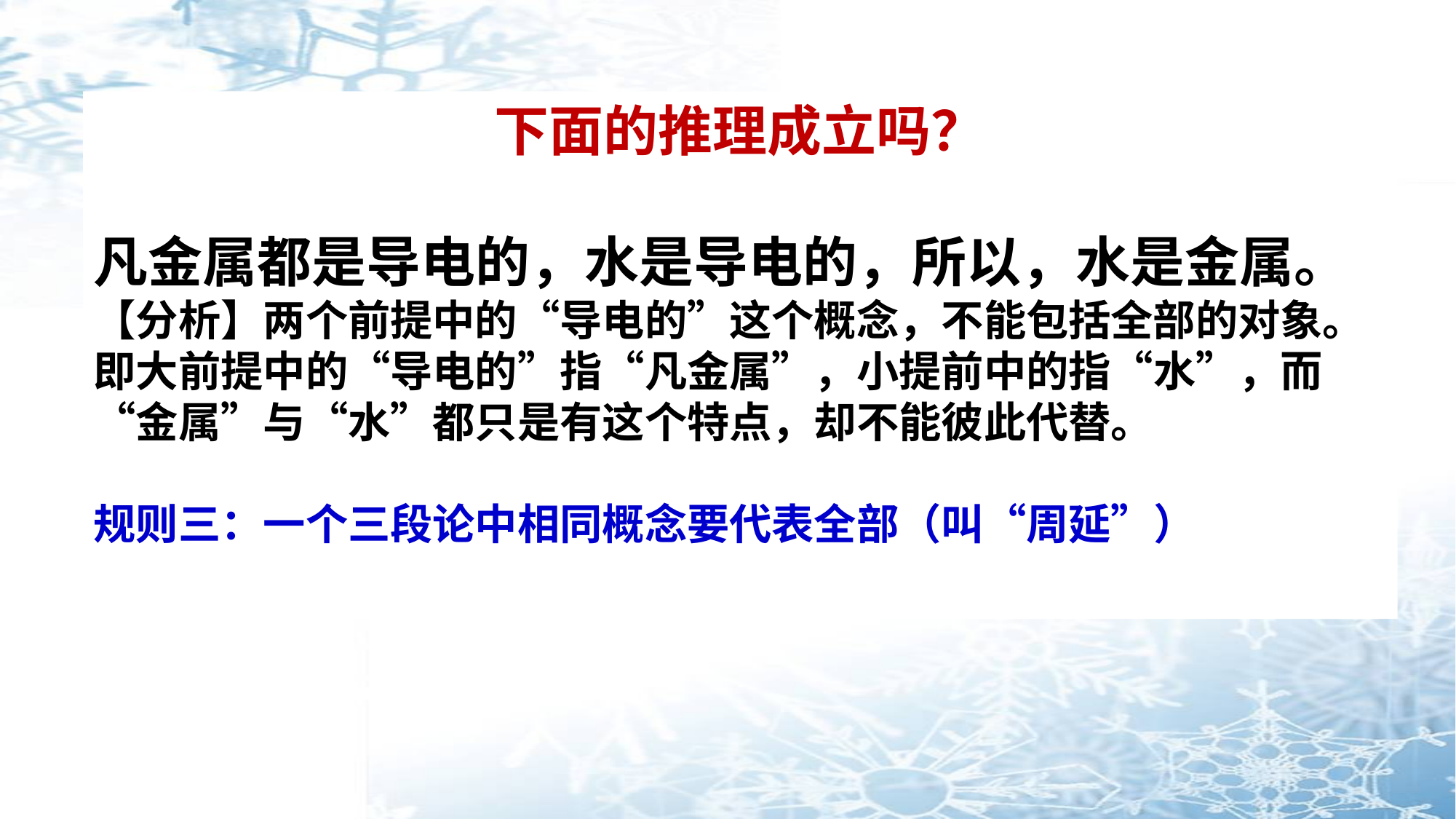

下面的推理成立吗？

凡金属都是导电的，水是导电的，所以，水是金属。
【分析】两个前提中的“导电的”这个概念，不能包括全部的对象。即大前提中的“导电的”指“凡金属”，小提前中的指“水”，而“金属”与“水”都只是有这个特点，却不能彼此代替。

规则三：一个三段论中相同概念要代表全部（叫“周延”）